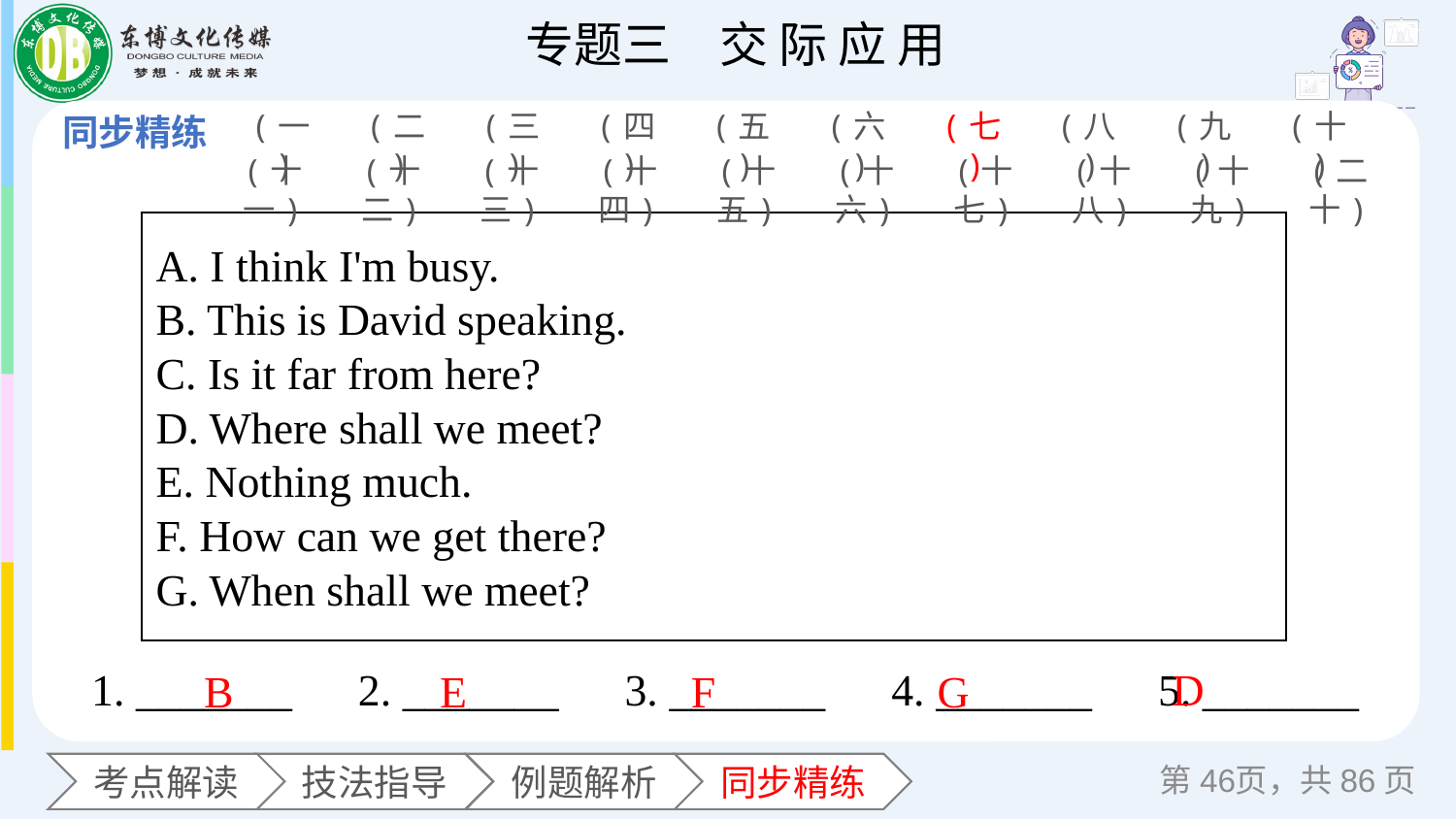

(一)
(二)
(三)
(四)
(五)
(六)
(七)
(八)
(九)
(十)
(十一)
(十二)
(十三)
(十四)
(十五)
(十六)
(十七)
(十八)
(十九)
(二十)
| A. I think I'm busy. B. This is David speaking. C. Is it far from here? D. Where shall we meet? E. Nothing much. F. How can we get there? G. When shall we meet? |
| --- |
1. _______　2. _______　3. _______　4. _______　5. _______
D
B
E
F
G
第46页，共86页